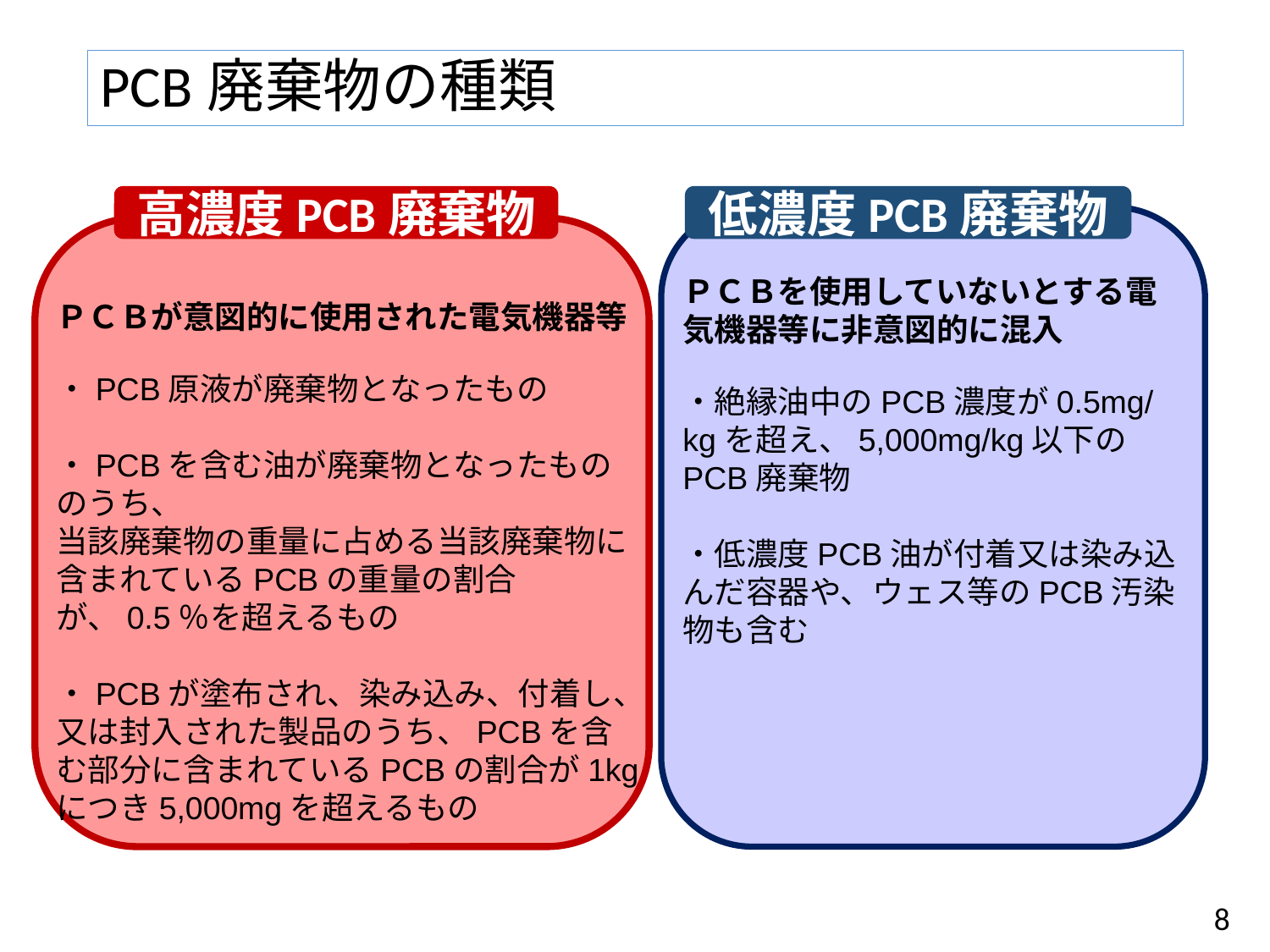

# PCB廃棄物の種類
高濃度PCB廃棄物
低濃度PCB廃棄物

ＰＣＢを使用していないとする電気機器等に非意図的に混入

・絶縁油中のPCB濃度が0.5mg/kgを超え、5,000mg/kg以下のPCB廃棄物

・低濃度PCB油が付着又は染み込んだ容器や、ウェス等のPCB汚染物も含む
ＰＣＢが意図的に使用された電気機器等

・PCB原液が廃棄物となったもの

・PCBを含む油が廃棄物となったもののうち、
当該廃棄物の重量に占める当該廃棄物に含まれているPCBの重量の割合が、0.5％を超えるもの

・PCBが塗布され、染み込み、付着し、又は封入された製品のうち、PCBを含む部分に含まれているPCBの割合が1kgにつき5,000mgを超えるもの
8